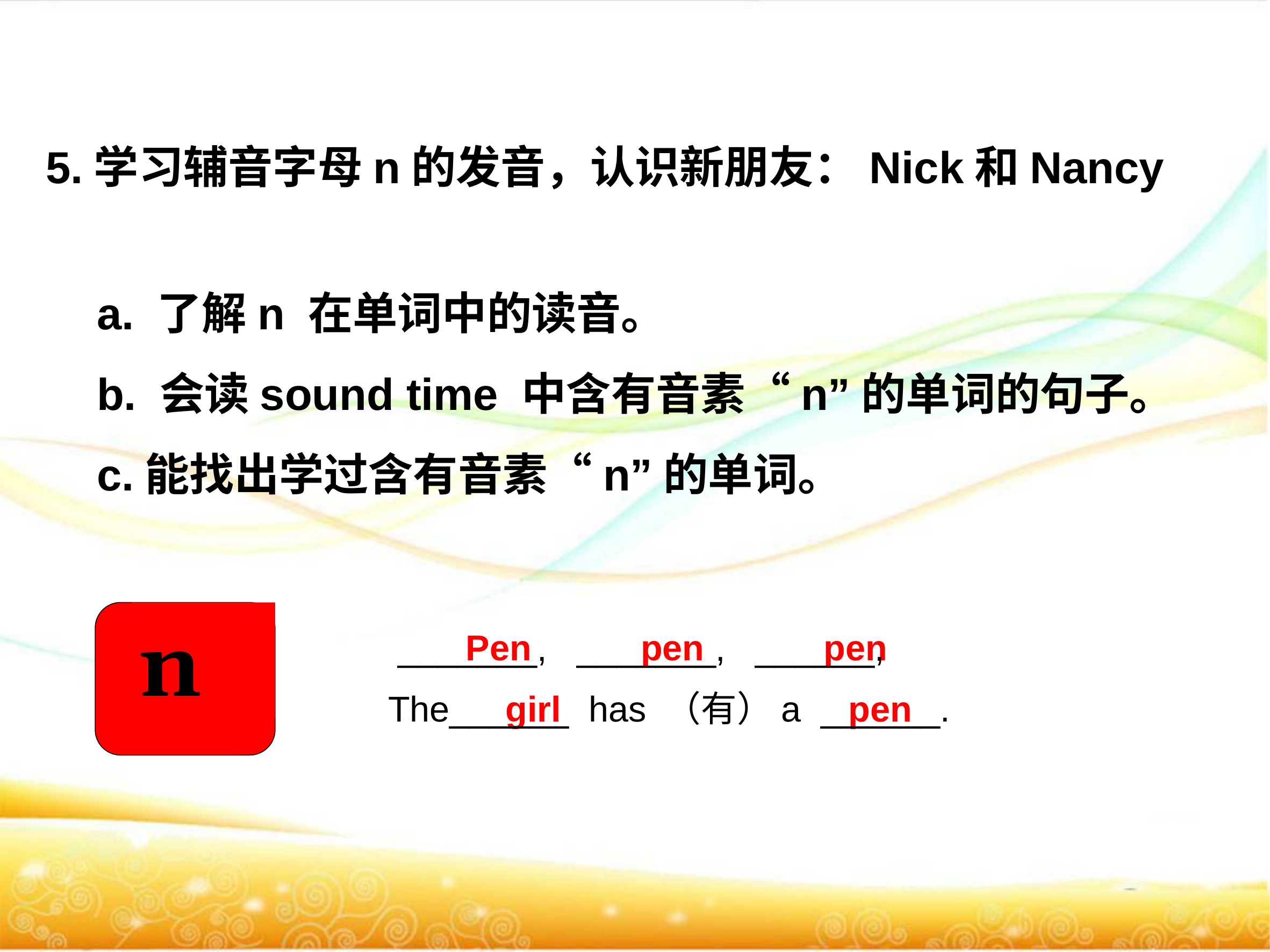

5.学习辅音字母n的发音，认识新朋友：Nick和Nancy

a. 了解n 在单词中的读音。
b. 会读sound time 中含有音素“n”的单词的句子。
c.能找出学过含有音素“n”的单词。

n
  Pen           pen            pen
      girl                             pen
 _______,   _______,   ______,
The______  has （有）a  ______.